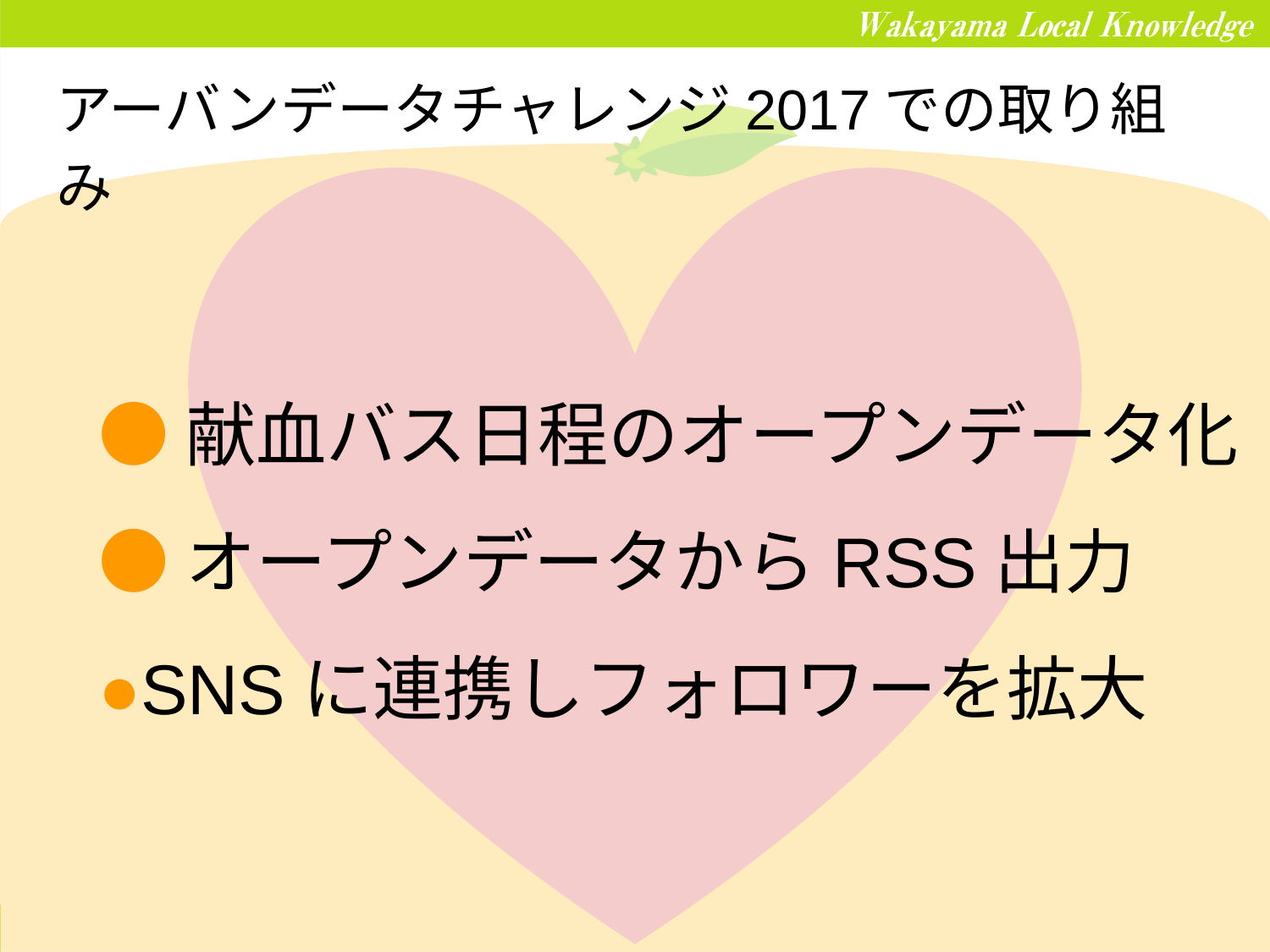

アーバンデータチャレンジ2017での取り組み

●献血バス日程のオープンデータ化
●オープンデータからRSS出力
●SNSに連携しフォロワーを拡大